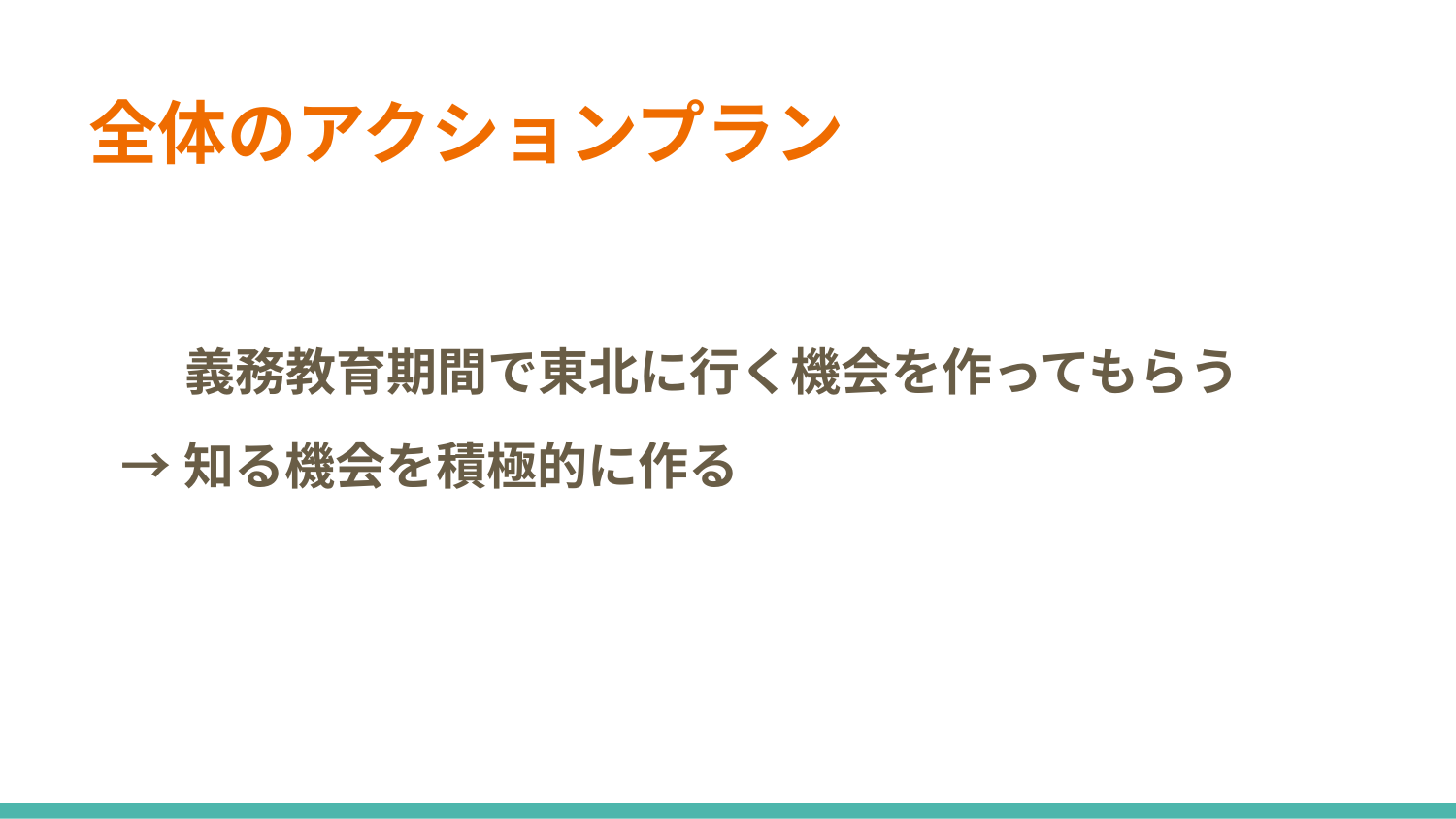

# 全体のアクションプラン
 　義務教育期間で東北に行く機会を作ってもらう
→知る機会を積極的に作る